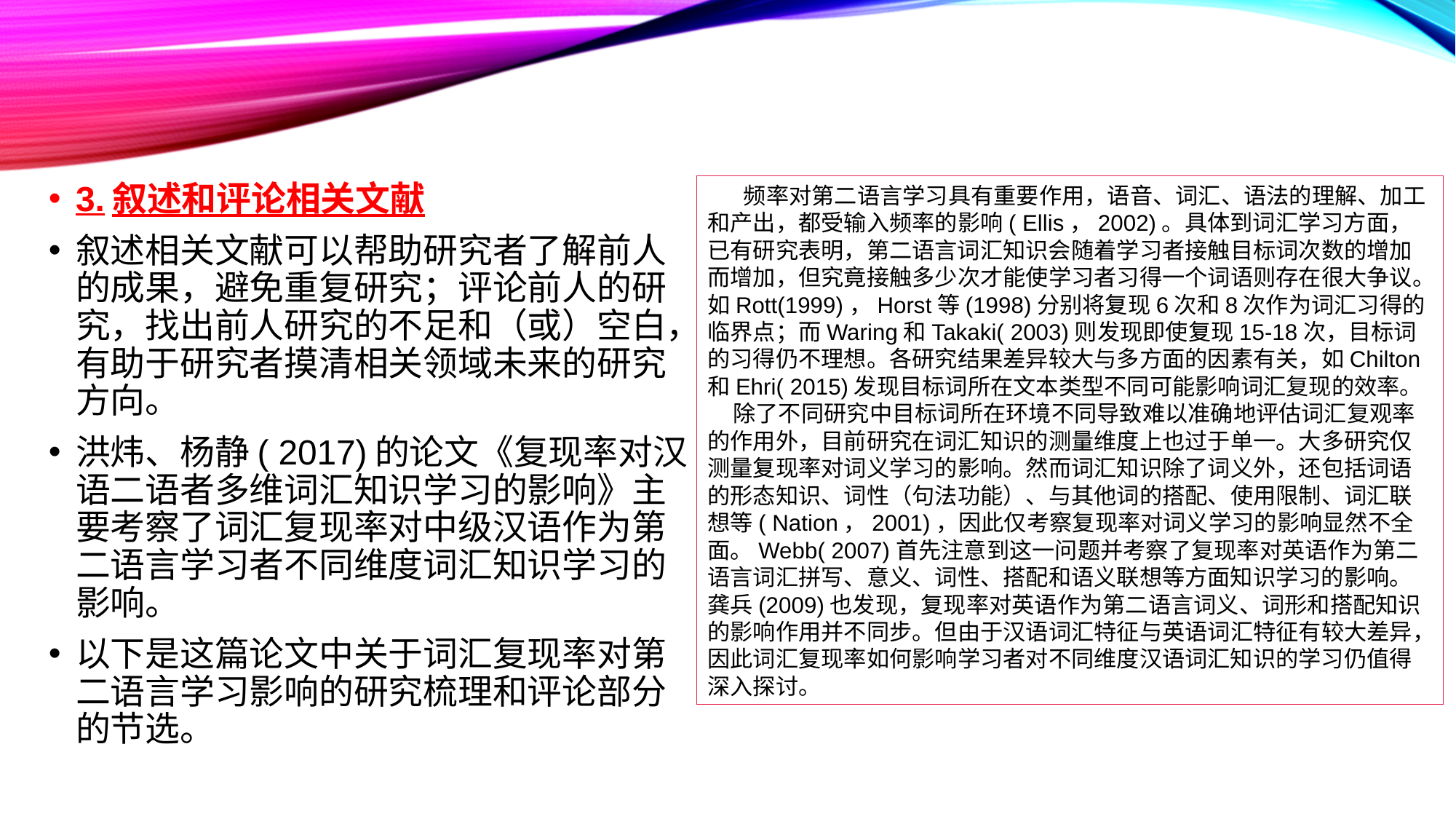

3.叙述和评论相关文献
叙述相关文献可以帮助研究者了解前人的成果，避免重复研究；评论前人的研究，找出前人研究的不足和（或）空白，有助于研究者摸清相关领域未来的研究方向。
洪炜、杨静( 2017)的论文《复现率对汉语二语者多维词汇知识学习的影响》主要考察了词汇复现率对中级汉语作为第二语言学习者不同维度词汇知识学习的影响。
以下是这篇论文中关于词汇复现率对第二语言学习影响的研究梳理和评论部分的节选。
      频率对第二语言学习具有重要作用，语音、词汇、语法的理解、加工和产出，都受输入频率的影响( Ellis，2002)。具体到词汇学习方面，已有研究表明，第二语言词汇知识会随着学习者接触目标词次数的增加而增加，但究竟接触多少次才能使学习者习得一个词语则存在很大争议。如Rott(1999)，Horst等(1998)分别将复现6次和8次作为词汇习得的临界点；而Waring和Takaki( 2003)则发现即使复现15-18次，目标词的习得仍不理想。各研究结果差异较大与多方面的因素有关，如Chilton和Ehri( 2015)发现目标词所在文本类型不同可能影响词汇复现的效率。
    除了不同研究中目标词所在环境不同导致难以准确地评估词汇复观率的作用外，目前研究在词汇知识的测量维度上也过于单一。大多研究仅测量复现率对词义学习的影响。然而词汇知识除了词义外，还包括词语的形态知识、词性（句法功能）、与其他词的搭配、使用限制、词汇联想等( Nation，2001)，因此仅考察复现率对词义学习的影响显然不全面。Webb( 2007)首先注意到这一问题并考察了复现率对英语作为第二语言词汇拼写、意义、词性、搭配和语义联想等方面知识学习的影响。龚兵(2009)也发现，复现率对英语作为第二语言词义、词形和搭配知识的影响作用并不同步。但由于汉语词汇特征与英语词汇特征有较大差异，因此词汇复现率如何影响学习者对不同维度汉语词汇知识的学习仍值得深入探讨。